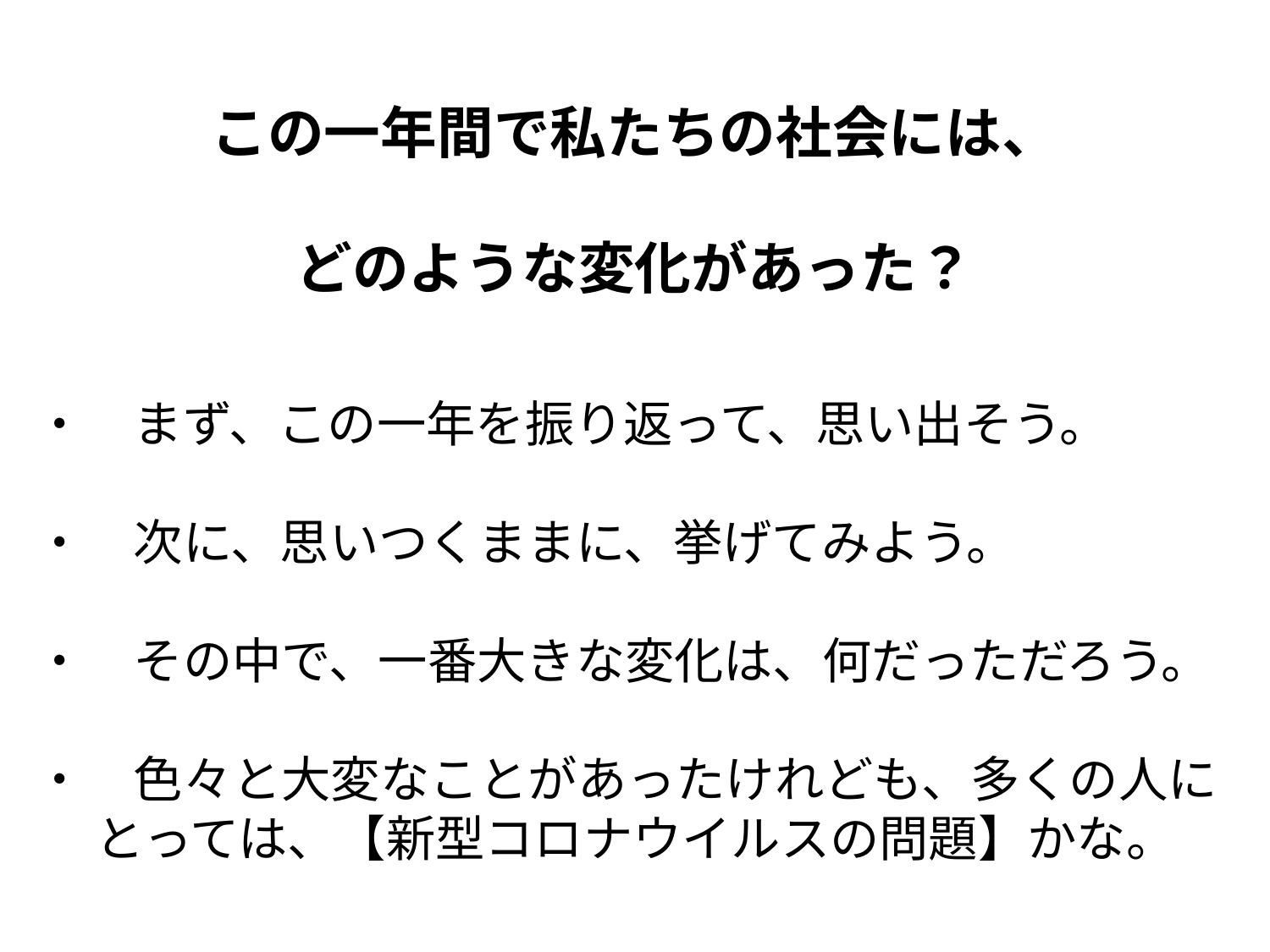

この一年間で私たちの社会には、

どのような変化があった？

・　まず、この一年を振り返って、思い出そう。

・　次に、思いつくままに、挙げてみよう。

・　その中で、一番大きな変化は、何だっただろう。

・　色々と大変なことがあったけれども、多くの人に
　 とっては、【新型コロナウイルスの問題】かな。